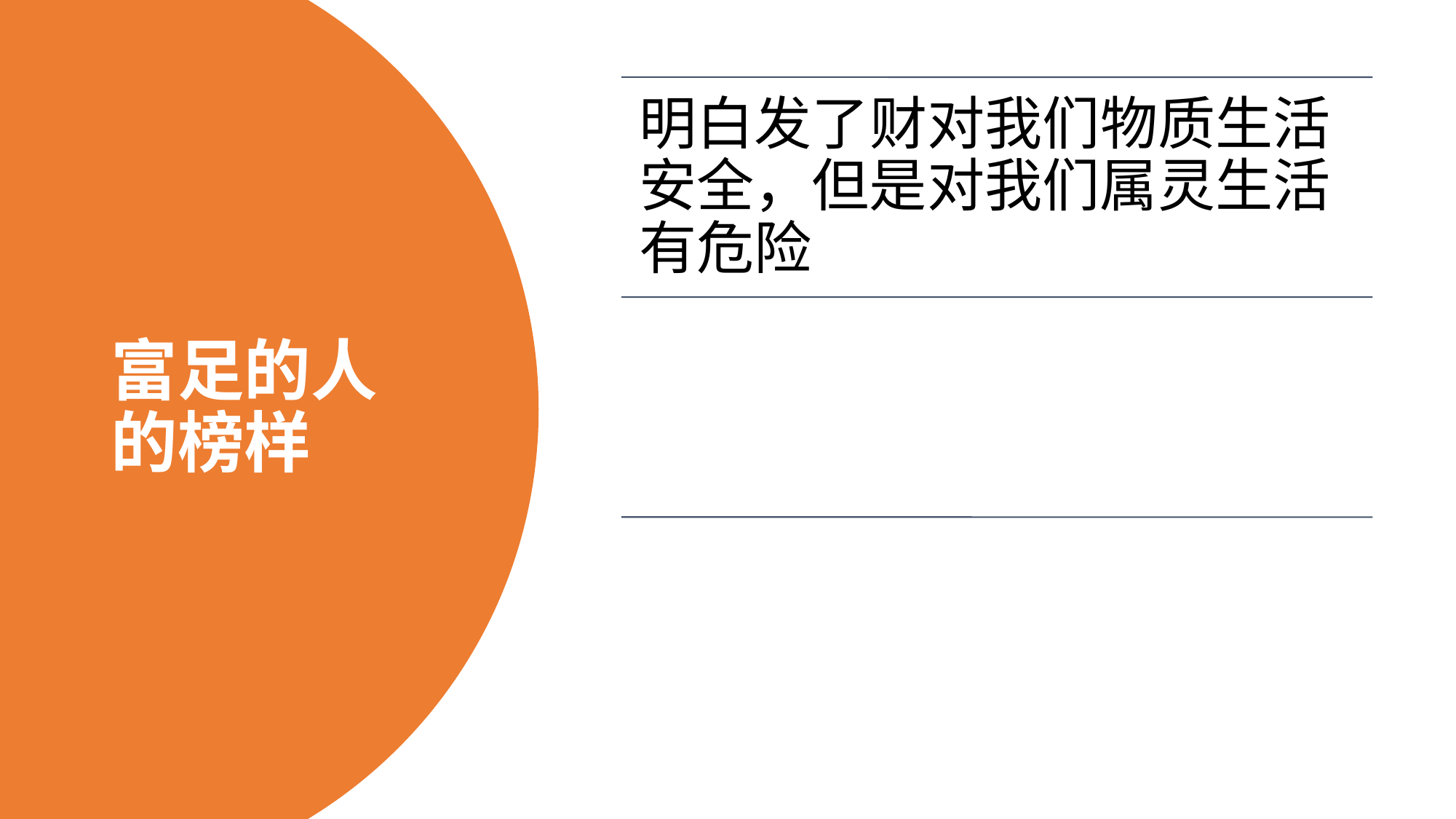

明白发了财对我们物质生活安全，但是对我们属灵生活有危险

# 富足的人的榜样